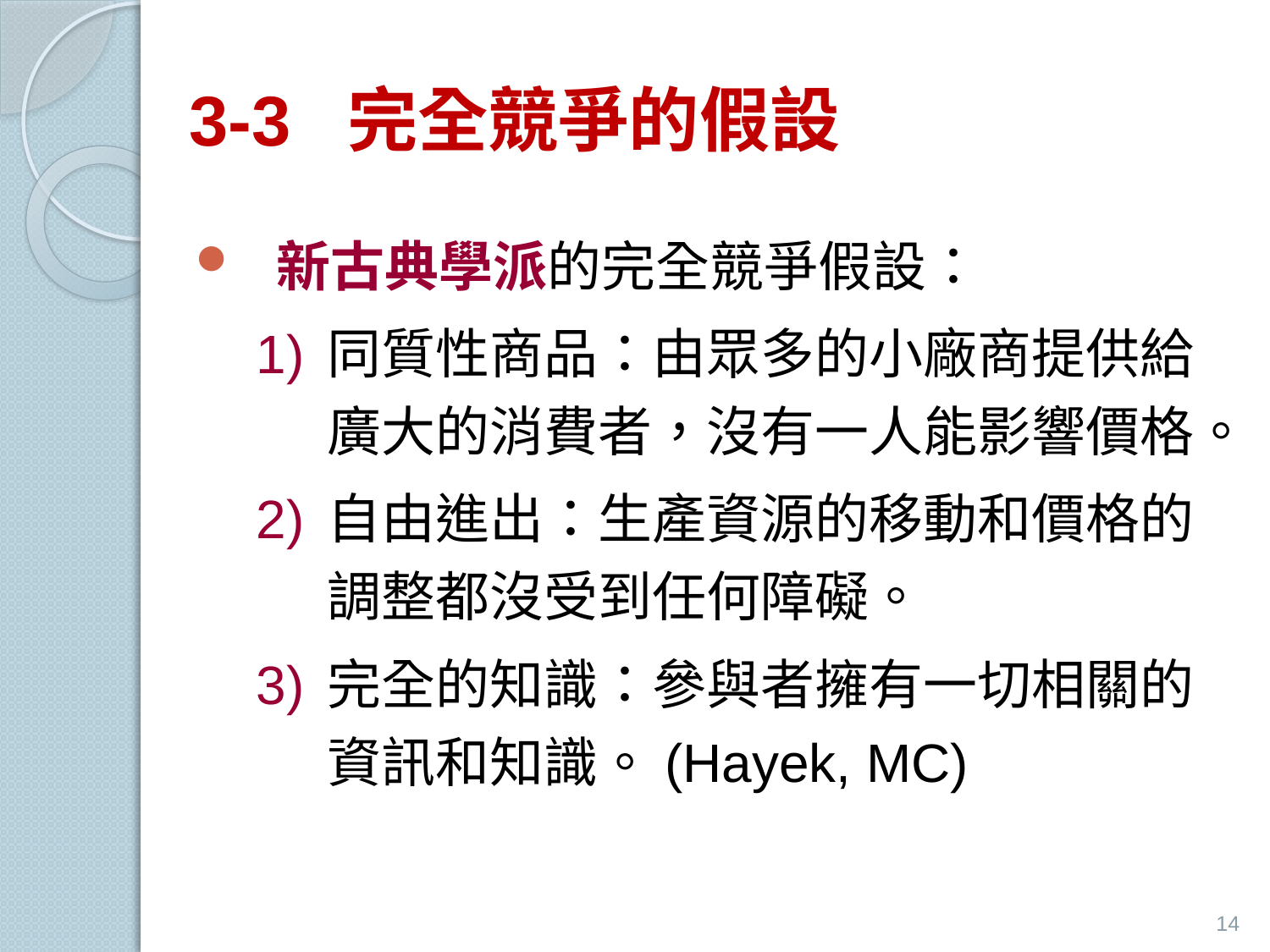

# 3-3  完全競爭的假設
新古典學派的完全競爭假設：
同質性商品：由眾多的小廠商提供給廣大的消費者，沒有一人能影響價格。
自由進出：生產資源的移動和價格的調整都沒受到任何障礙。
完全的知識：參與者擁有一切相關的資訊和知識。(Hayek, MC)
14